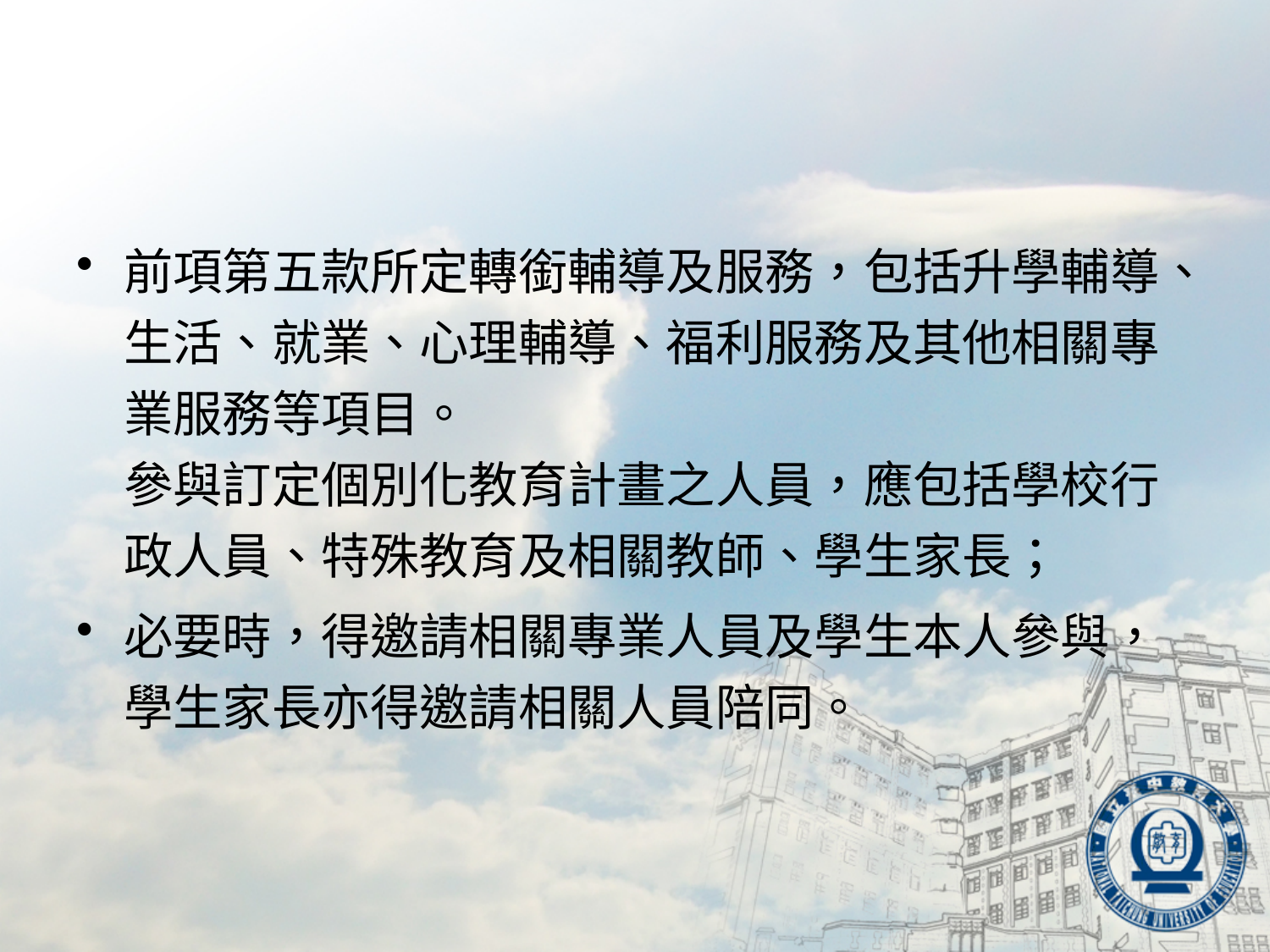

#
前項第五款所定轉銜輔導及服務，包括升學輔導、生活、就業、心理輔導、福利服務及其他相關專業服務等項目。
參與訂定個別化教育計畫之人員，應包括學校行政人員、特殊教育及相關教師、學生家長；
必要時，得邀請相關專業人員及學生本人參與，學生家長亦得邀請相關人員陪同。